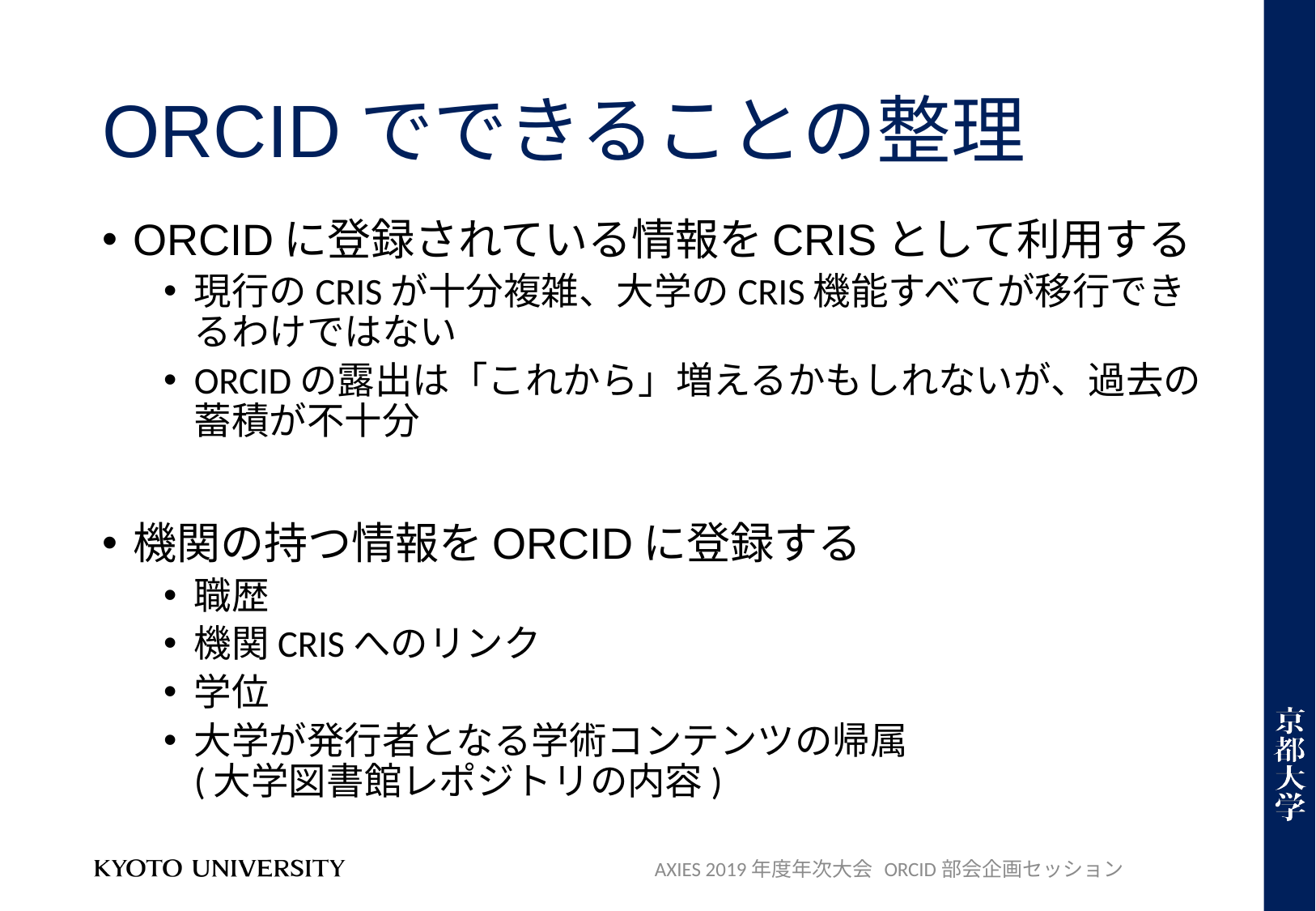

# ORCIDでできることの整理
ORCIDに登録されている情報をCRISとして利用する
現行のCRISが十分複雑、大学のCRIS機能すべてが移行できるわけではない
ORCIDの露出は「これから」増えるかもしれないが、過去の蓄積が不十分

機関の持つ情報をORCIDに登録する
職歴
機関CRISへのリンク
学位
大学が発行者となる学術コンテンツの帰属
(大学図書館レポジトリの内容)

AXIES 2019年度年次大会 ORCID部会企画セッション